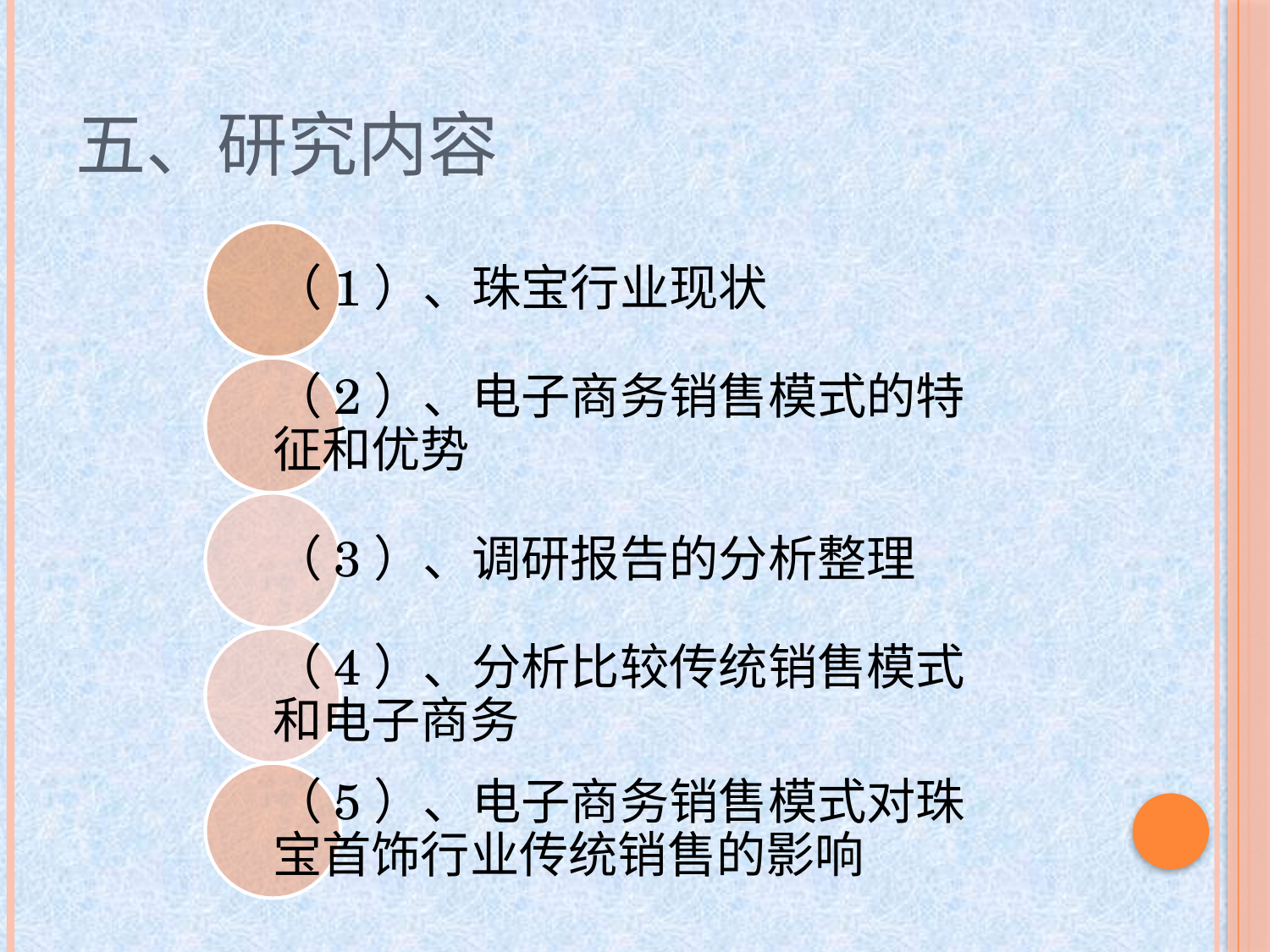

# 五、研究内容
（1）、珠宝行业现状
（2）、电子商务销售模式的特征和优势
（3）、调研报告的分析整理
（4）、分析比较传统销售模式和电子商务
（5）、电子商务销售模式对珠宝首饰行业传统销售的影响